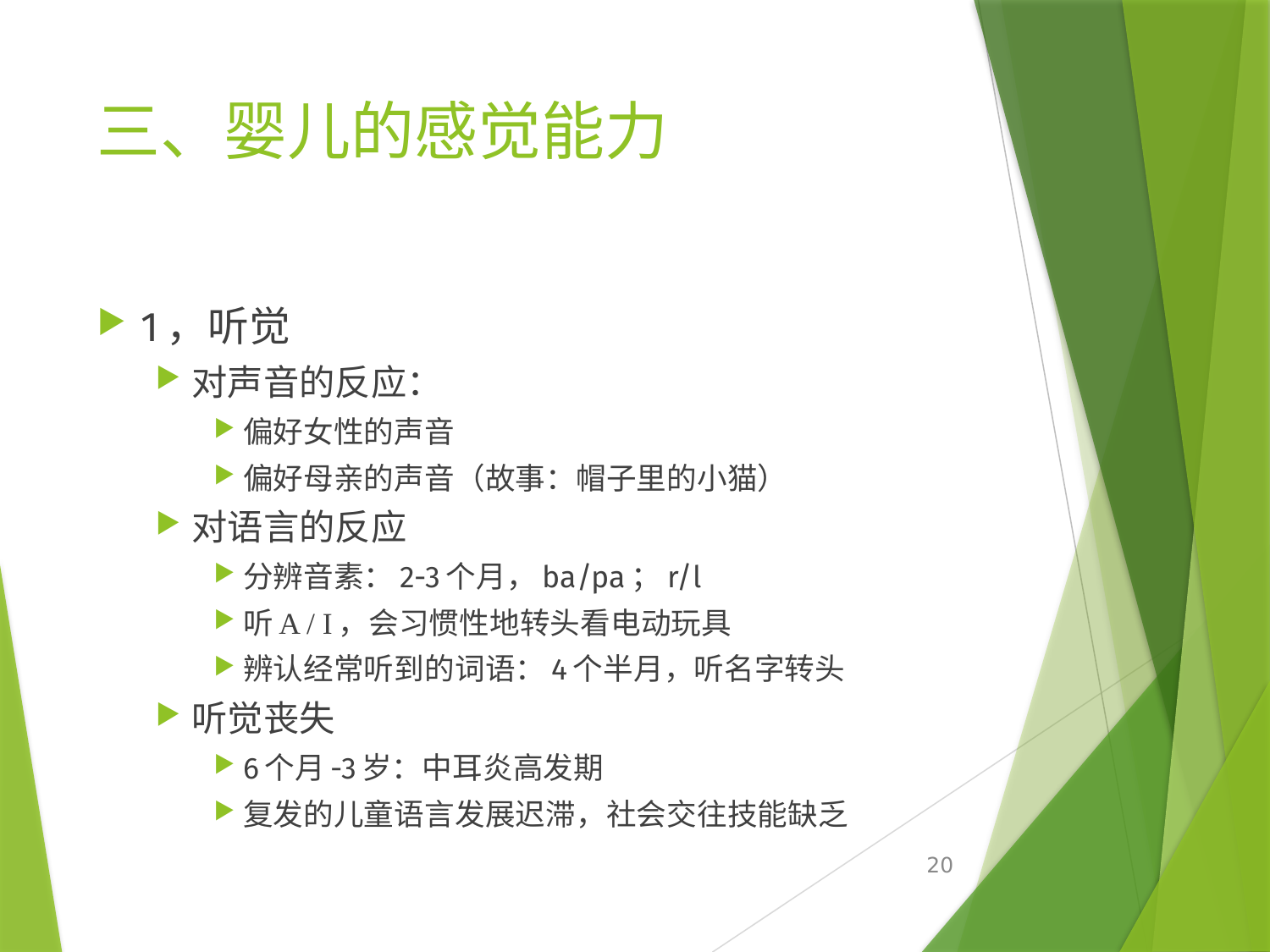

# 三、婴儿的感觉能力
1，听觉
对声音的反应：
偏好女性的声音
偏好母亲的声音（故事：帽子里的小猫）
对语言的反应
分辨音素：2-3个月，ba/pa；r/l
听A / I，会习惯性地转头看电动玩具
辨认经常听到的词语：4个半月，听名字转头
听觉丧失
6个月-3岁：中耳炎高发期
复发的儿童语言发展迟滞，社会交往技能缺乏
20